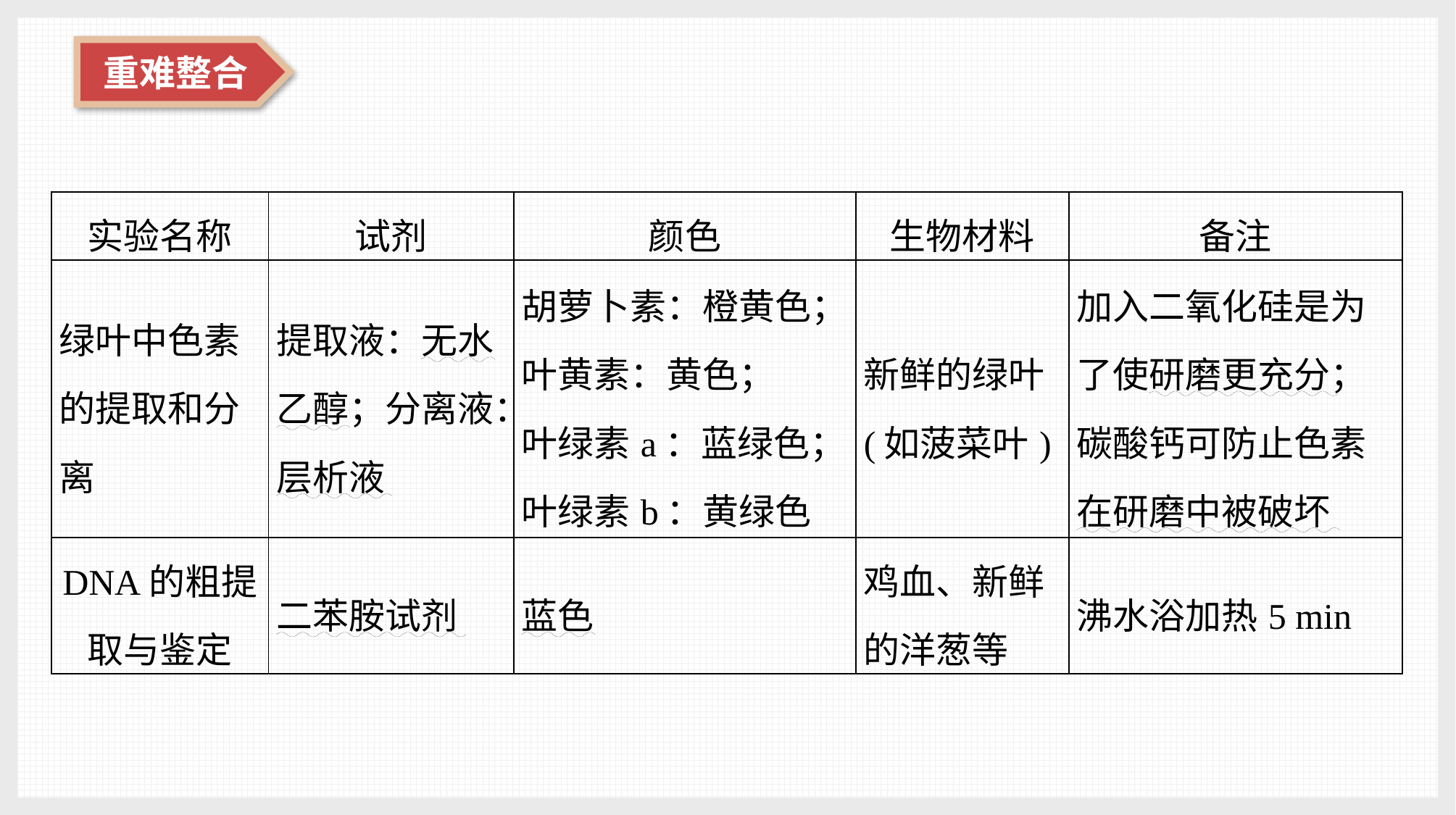

| 实验名称 | 试剂 | 颜色 | 生物材料 | 备注 |
| --- | --- | --- | --- | --- |
| 绿叶中色素的提取和分离 | 提取液：无水乙醇；分离液：层析液 | 胡萝卜素：橙黄色； 叶黄素：黄色； 叶绿素a：蓝绿色； 叶绿素b：黄绿色 | 新鲜的绿叶 (如菠菜叶) | 加入二氧化硅是为了使研磨更充分；碳酸钙可防止色素在研磨中被破坏 |
| DNA的粗提取与鉴定 | 二苯胺试剂 | 蓝色 | 鸡血、新鲜的洋葱等 | 沸水浴加热5 min |